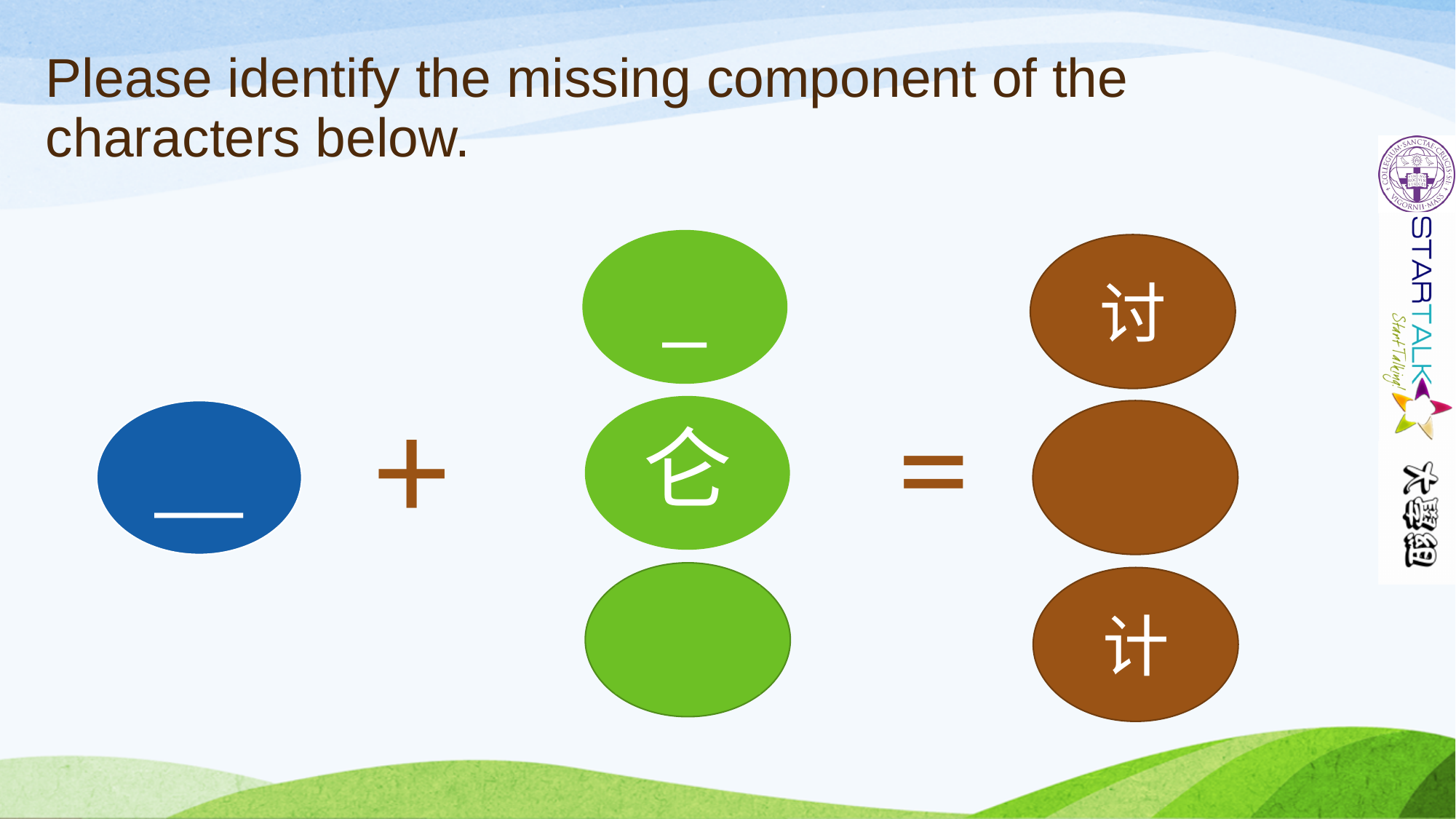

# Please identify the missing component of the characters below.

_
讨
+
=

仑

__

_

计